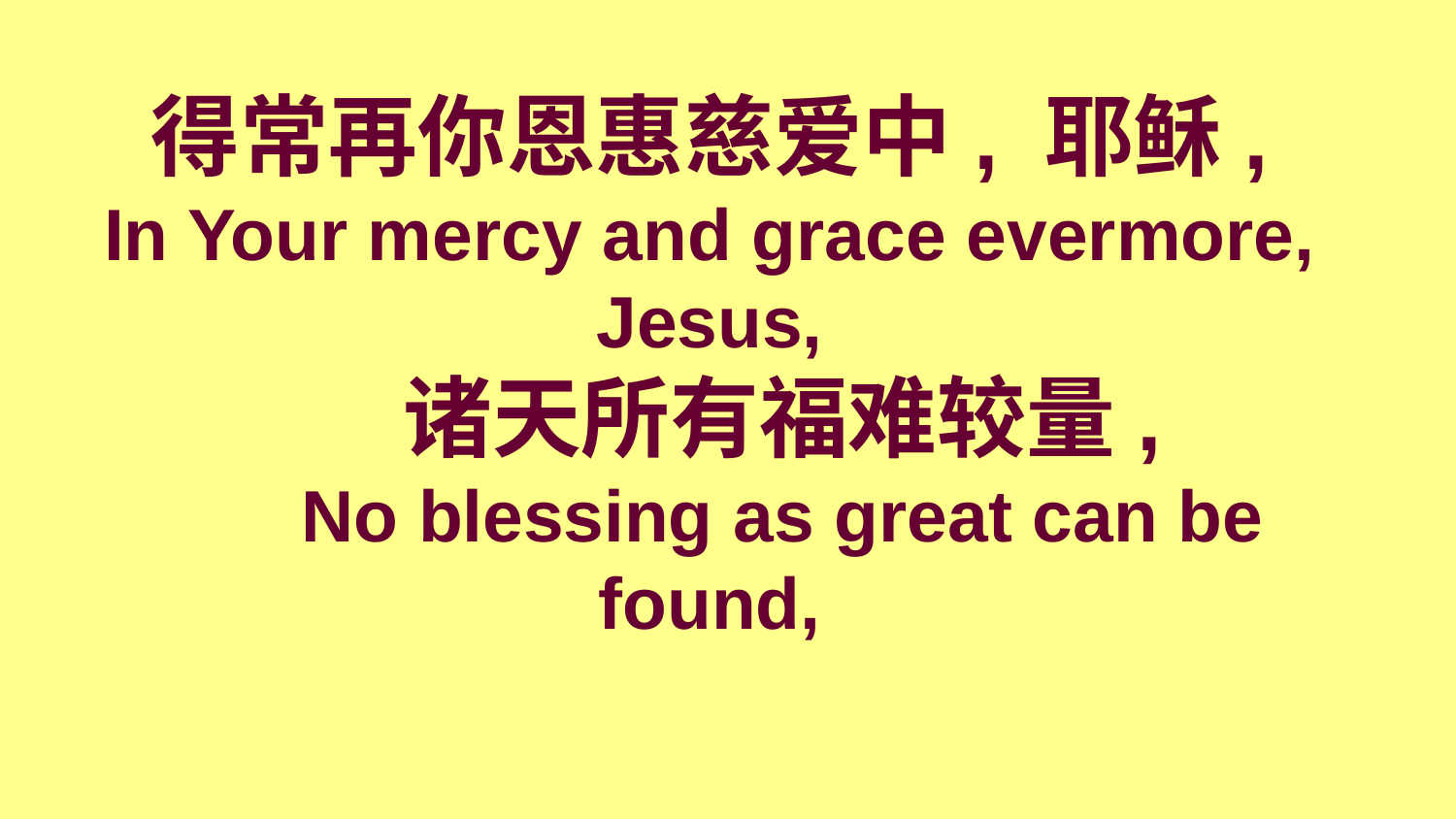

# 得常再你恩惠慈爱中, 耶稣, In Your mercy and grace evermore, Jesus, 诸天所有福难较量, No blessing as great can be found,